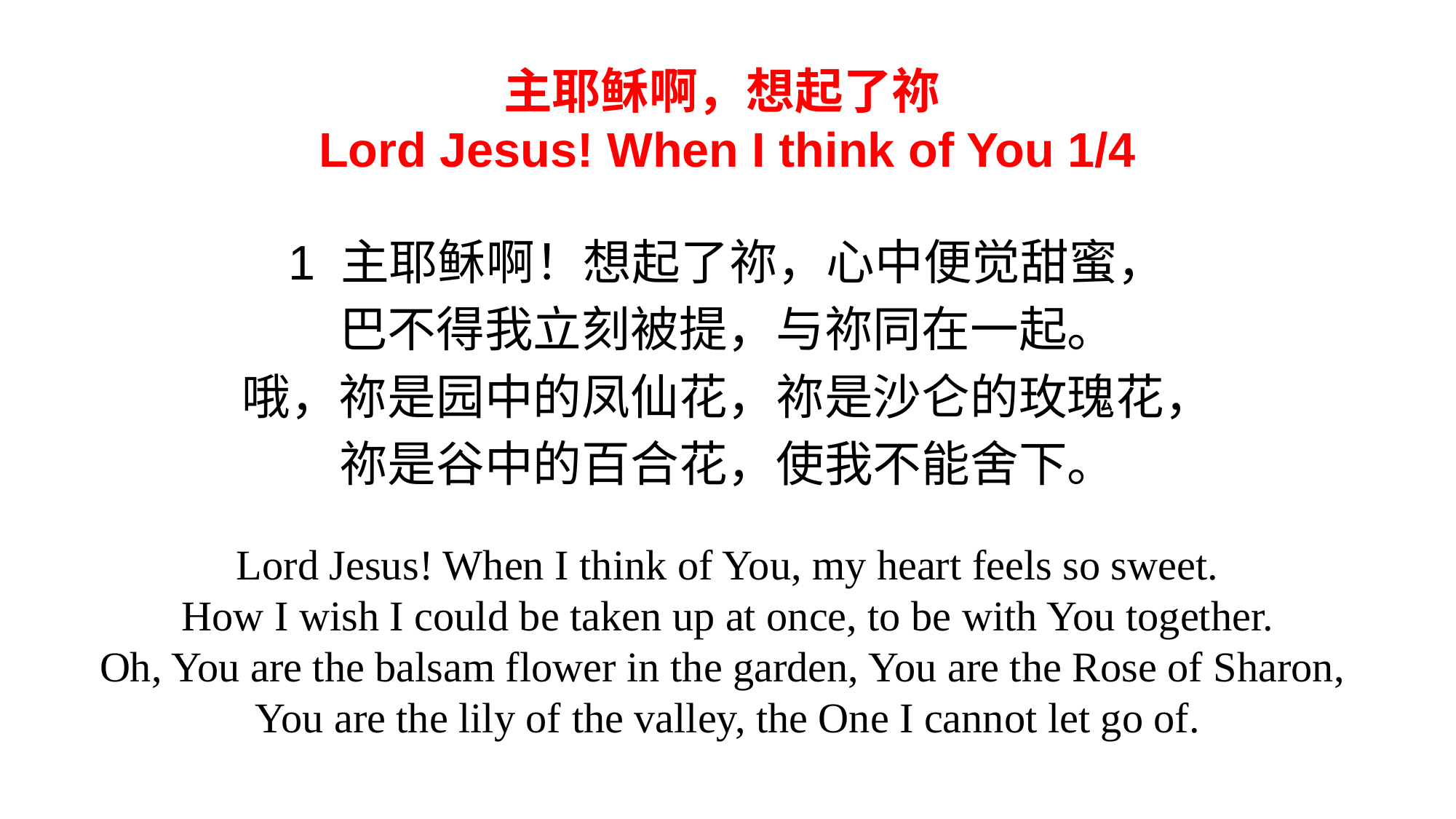

主耶稣啊，想起了祢
Lord Jesus! When I think of You 1/4
1 主耶稣啊！想起了祢，心中便觉甜蜜，
巴不得我立刻被提，与祢同在一起。
哦，祢是园中的凤仙花，祢是沙仑的玫瑰花，
祢是谷中的百合花，使我不能舍下。

Lord Jesus! When I think of You, my heart feels so sweet.
How I wish I could be taken up at once, to be with You together.
Oh, You are the balsam flower in the garden, You are the Rose of Sharon,
You are the lily of the valley, the One I cannot let go of.